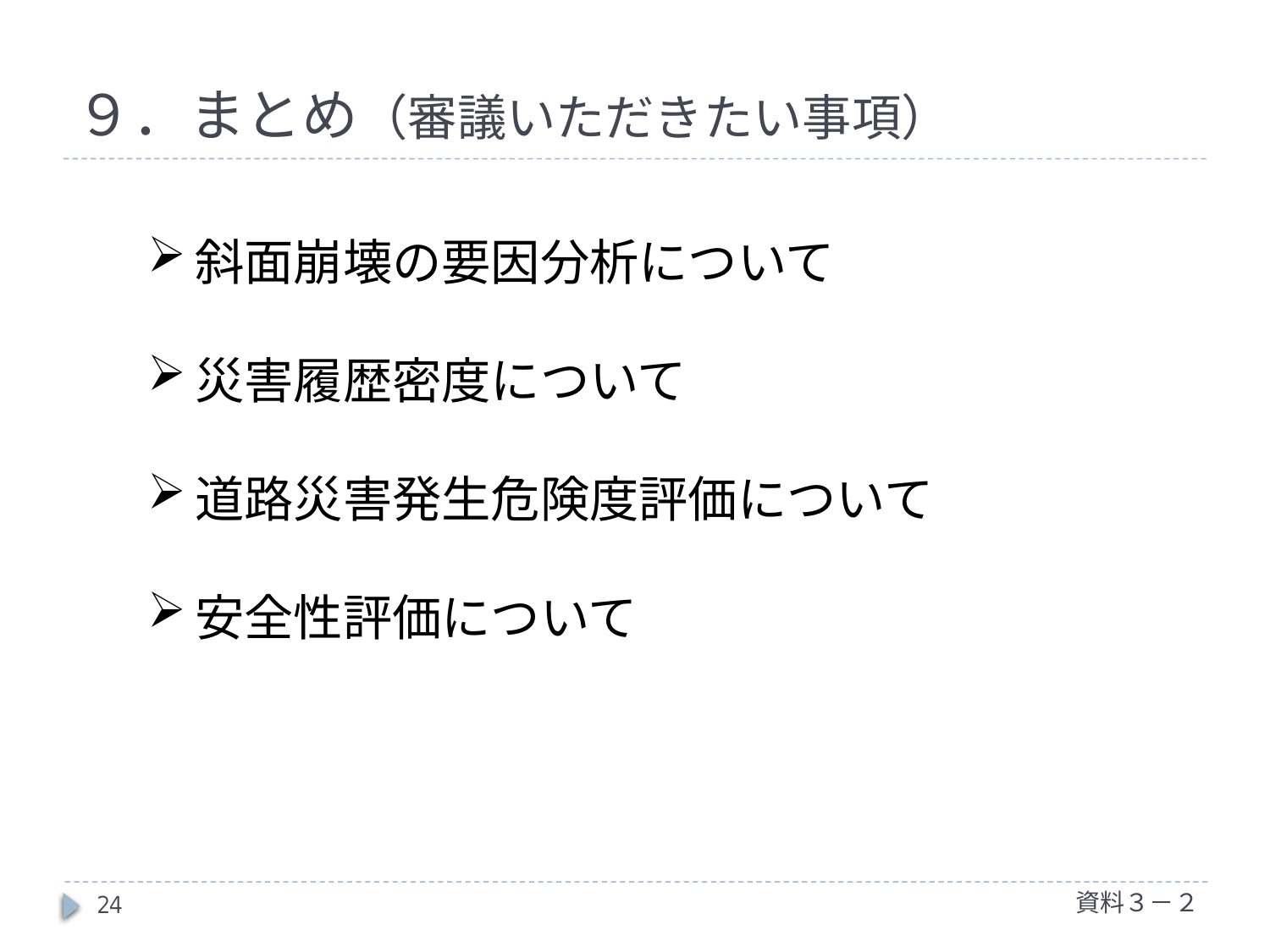

# ９．まとめ（審議いただきたい事項）
斜面崩壊の要因分析について

災害履歴密度について

道路災害発生危険度評価について

安全性評価について

資料３－２
24